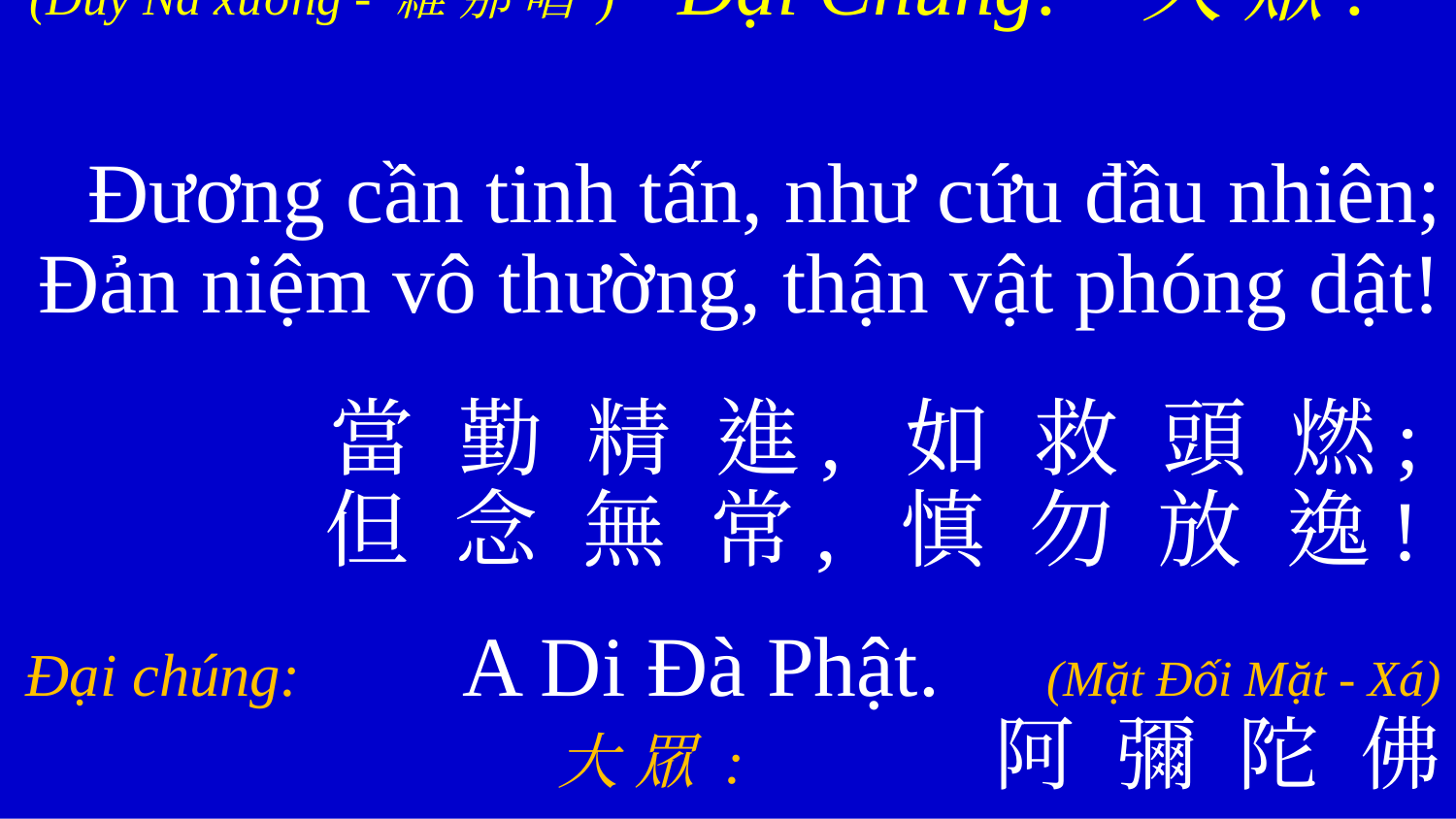

(Duy Na xướng - 維 那 唱 )     Đại Chúng!   大 眾!

Đương cần tinh tấn, như cứu đầu nhiên;
Đản niệm vô thường, thận vật phóng dật!

當  勤  精  進,  如  救  頭  燃;
但  念  無  常,  慎  勿  放  逸!

Đại chúng:  	A Di Đà Phật.     (Mặt Đối Mặt - Xá)
大 眾 : 		阿  彌  陀  佛